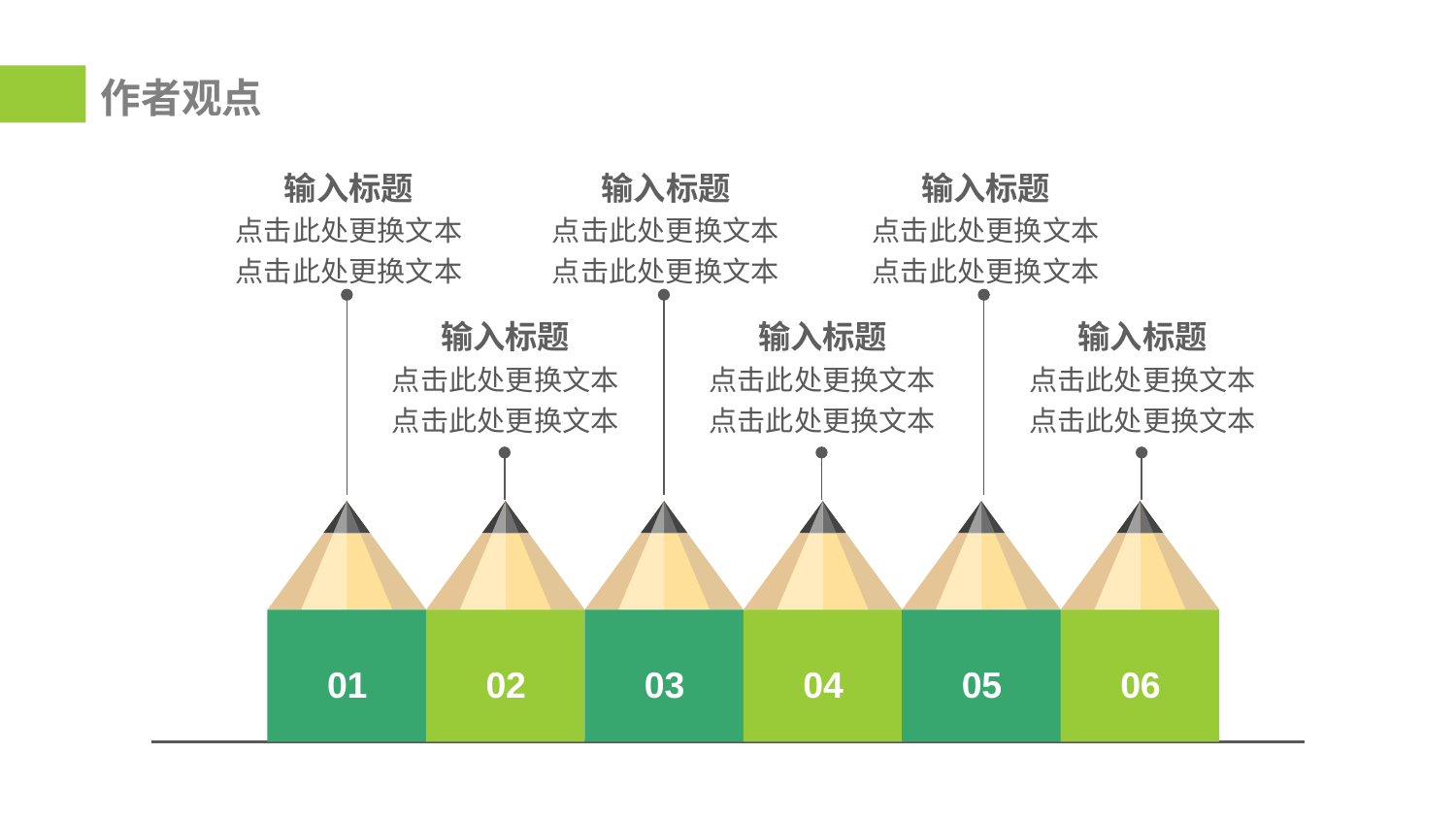

作者观点
输入标题
点击此处更换文本
点击此处更换文本
输入标题
点击此处更换文本
点击此处更换文本
输入标题
点击此处更换文本
点击此处更换文本
输入标题
点击此处更换文本
点击此处更换文本
输入标题
点击此处更换文本
点击此处更换文本
输入标题
点击此处更换文本
点击此处更换文本

01

02

03

04

05

06